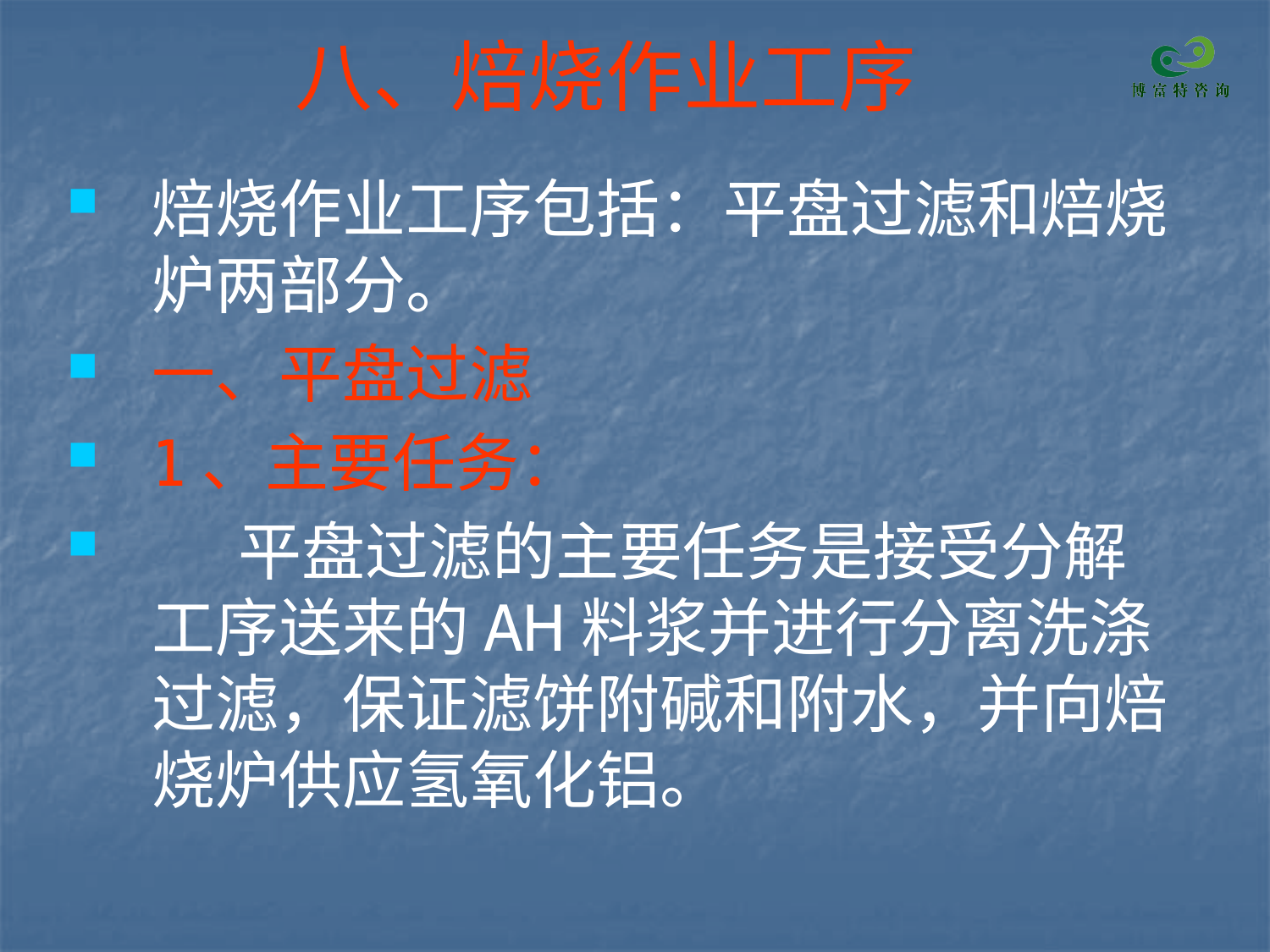

# 八、焙烧作业工序
焙烧作业工序包括：平盘过滤和焙烧炉两部分。
一、平盘过滤
1、主要任务：
     平盘过滤的主要任务是接受分解工序送来的AH料浆并进行分离洗涤过滤，保证滤饼附碱和附水，并向焙烧炉供应氢氧化铝。